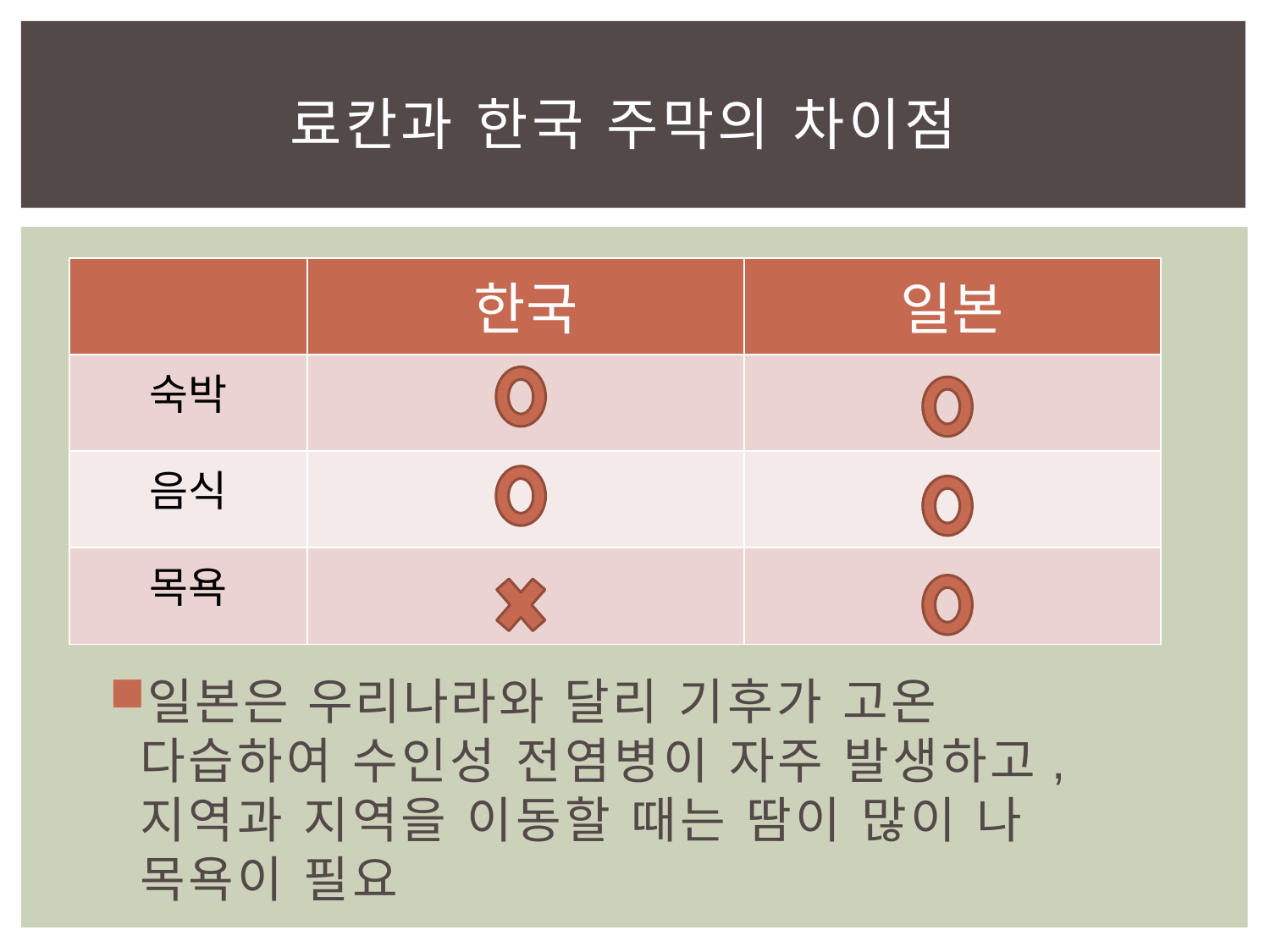

# 료칸과 한국 주막의 차이점
|  | 한국 | 일본 |
| --- | --- | --- |
| 숙박 |  |  |
| 음식 |  |  |
| 목욕 |  |  |

일본은 우리나라와 달리 기후가 고온 다습하여 수인성 전염병이 자주 발생하고, 지역과 지역을 이동할 때는 땀이 많이 나 목욕이 필요